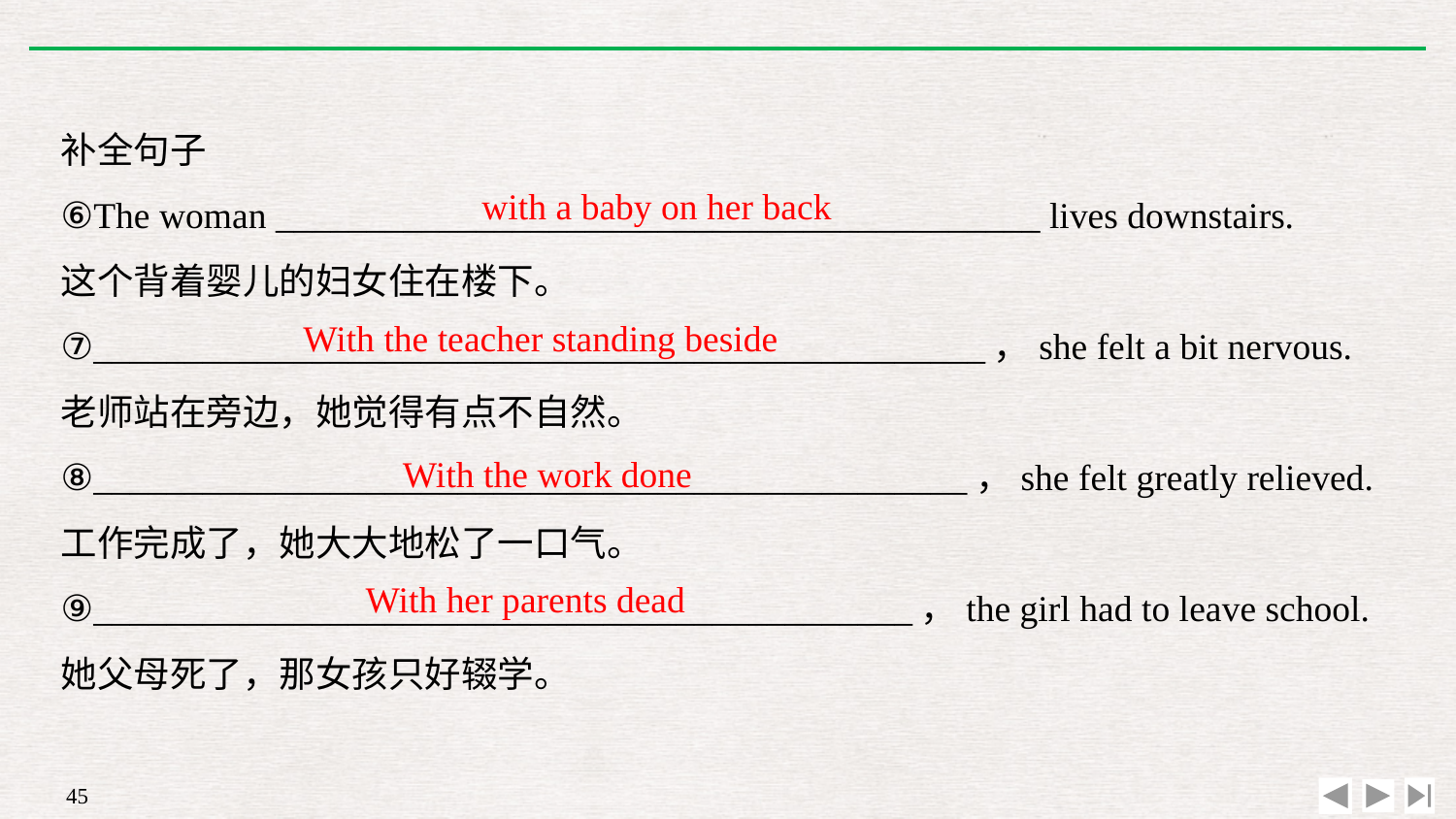

补全句子
⑥The woman __________________________________________ lives downstairs.
这个背着婴儿的妇女住在楼下。
⑦_________________________________________________，she felt a bit nervous.
老师站在旁边，她觉得有点不自然。
⑧________________________________________________，she felt greatly relieved.
工作完成了，她大大地松了一口气。
⑨_____________________________________________，the girl had to leave school.
她父母死了，那女孩只好辍学。
with a baby on her back
With the teacher standing beside
With the work done
With her parents dead